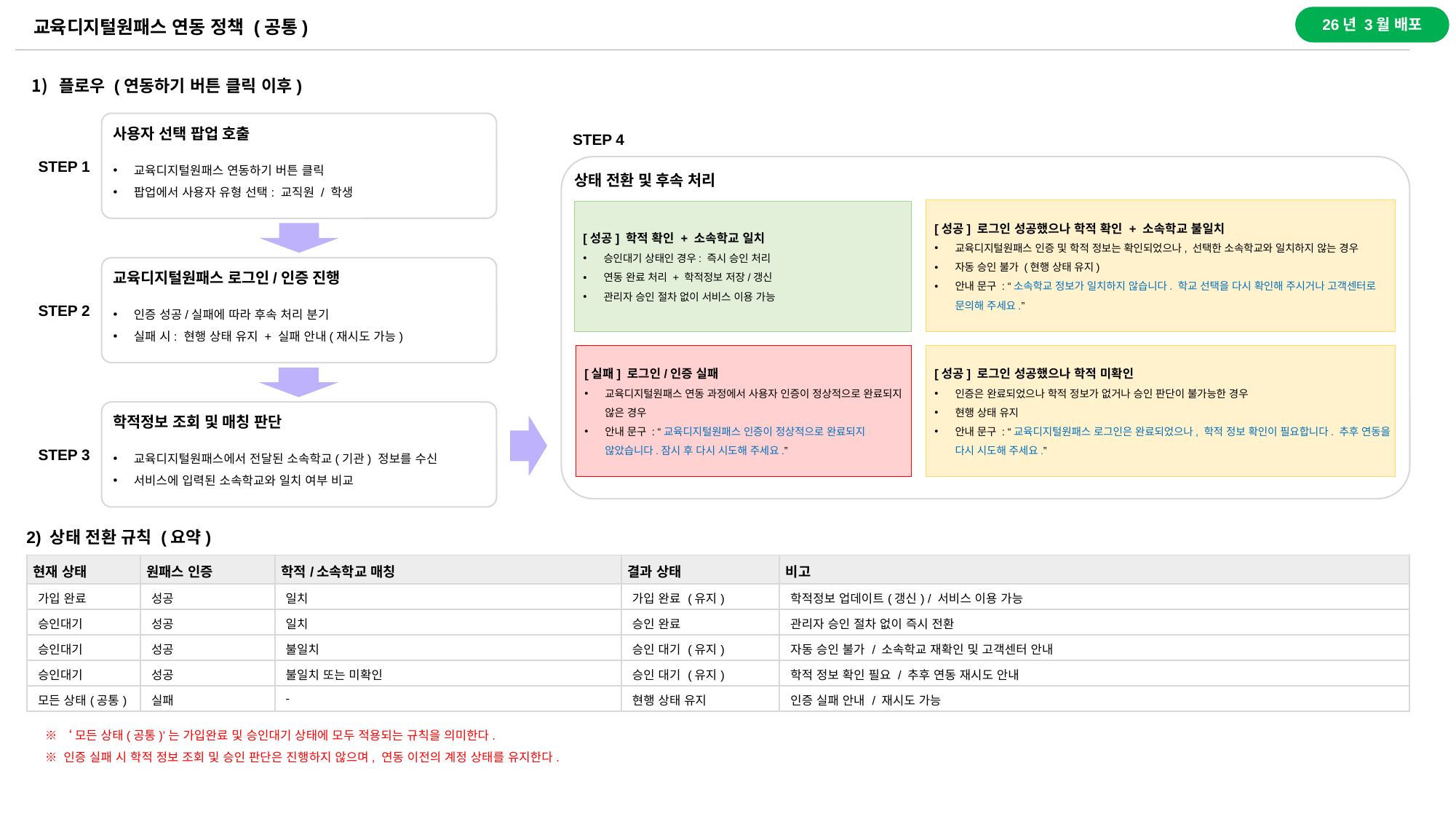

| Ver | Description |
| --- | --- |
| 3.4.2 | 교육디지털원패스 연동 정책 추가 |
26년 3월 배포
교육디지털원패스 연동 정책 (공통)
플로우 (연동하기 버튼 클릭 이후)

사용자 선택 팝업 호출
STEP 4
STEP 1
교육디지털원패스 연동하기 버튼 클릭
팝업에서 사용자 유형 선택: 교직원 / 학생

상태 전환 및 후속 처리
[성공] 로그인 성공했으나 학적 확인 + 소속학교 불일치
교육디지털원패스 인증 및 학적 정보는 확인되었으나, 선택한 소속학교와 일치하지 않는 경우
자동 승인 불가 (현행 상태 유지)
안내 문구 : “소속학교 정보가 일치하지 않습니다. 학교 선택을 다시 확인해 주시거나 고객센터로 문의해 주세요.”
[성공] 학적 확인 + 소속학교 일치
승인대기 상태인 경우: 즉시 승인 처리
연동 완료 처리 + 학적정보 저장/갱신
관리자 승인 절차 없이 서비스 이용 가능

교육디지털원패스 로그인/인증 진행
STEP 2
인증 성공/실패에 따라 후속 처리 분기
실패 시: 현행 상태 유지 + 실패 안내(재시도 가능)
[실패] 로그인/인증 실패
교육디지털원패스 연동 과정에서 사용자 인증이 정상적으로 완료되지 않은 경우
안내 문구 : “교육디지털원패스 인증이 정상적으로 완료되지 않았습니다.잠시 후 다시 시도해 주세요.”
[성공] 로그인 성공했으나 학적 미확인
인증은 완료되었으나 학적 정보가 없거나 승인 판단이 불가능한 경우
현행 상태 유지
안내 문구 : “교육디지털원패스 로그인은 완료되었으나, 학적 정보 확인이 필요합니다. 추후 연동을 다시 시도해 주세요.”

학적정보 조회 및 매칭 판단

STEP 3
교육디지털원패스에서 전달된 소속학교(기관) 정보를 수신
서비스에 입력된 소속학교와 일치 여부 비교
2) 상태 전환 규칙 (요약)
| 현재 상태 | 원패스 인증 | 학적/소속학교 매칭 | 결과 상태 | 비고 |
| --- | --- | --- | --- | --- |
| 가입 완료 | 성공 | 일치 | 가입 완료 (유지) | 학적정보 업데이트(갱신) / 서비스 이용 가능 |
| 승인대기 | 성공 | 일치 | 승인 완료 | 관리자 승인 절차 없이 즉시 전환 |
| 승인대기 | 성공 | 불일치 | 승인 대기 (유지) | 자동 승인 불가 / 소속학교 재확인 및 고객센터 안내 |
| 승인대기 | 성공 | 불일치 또는 미확인 | 승인 대기 (유지) | 학적 정보 확인 필요 / 추후 연동 재시도 안내 |
| 모든 상태(공통) | 실패 | - | 현행 상태 유지 | 인증 실패 안내 / 재시도 가능 |
※ ‘모든 상태(공통)’는 가입완료 및 승인대기 상태에 모두 적용되는 규칙을 의미한다.
※ 인증 실패 시 학적 정보 조회 및 승인 판단은 진행하지 않으며, 연동 이전의 계정 상태를 유지한다.